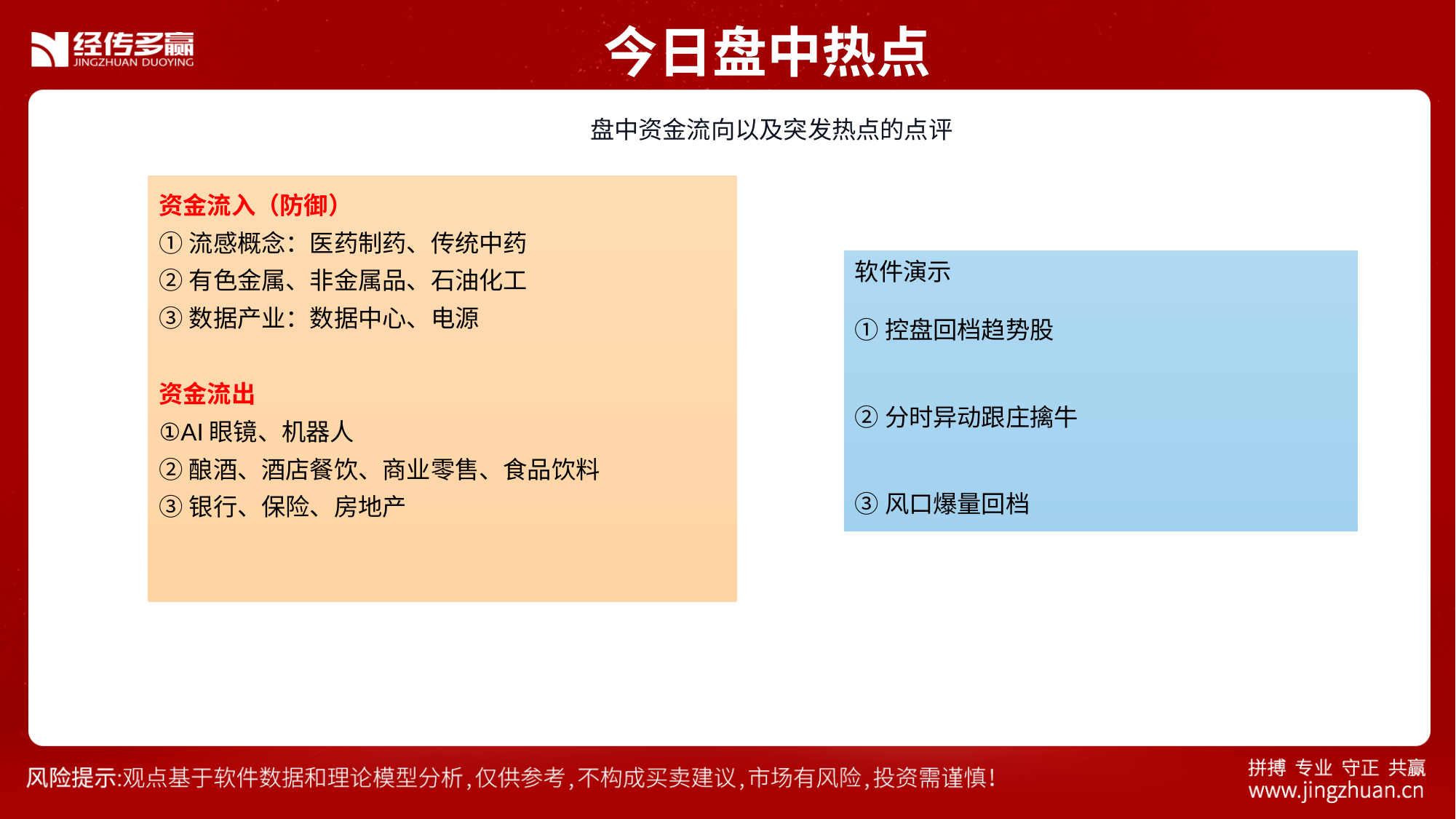

今日盘中热点
          盘中资金流向以及突发热点的点评
资金流入（防御）
①流感概念：医药制药、传统中药
②有色金属、非金属品、石油化工
③数据产业：数据中心、电源

资金流出
①AI眼镜、机器人
②酿酒、酒店餐饮、商业零售、食品饮料
③银行、保险、房地产

软件演示

①控盘回档趋势股

②分时异动跟庄擒牛

③风口爆量回档